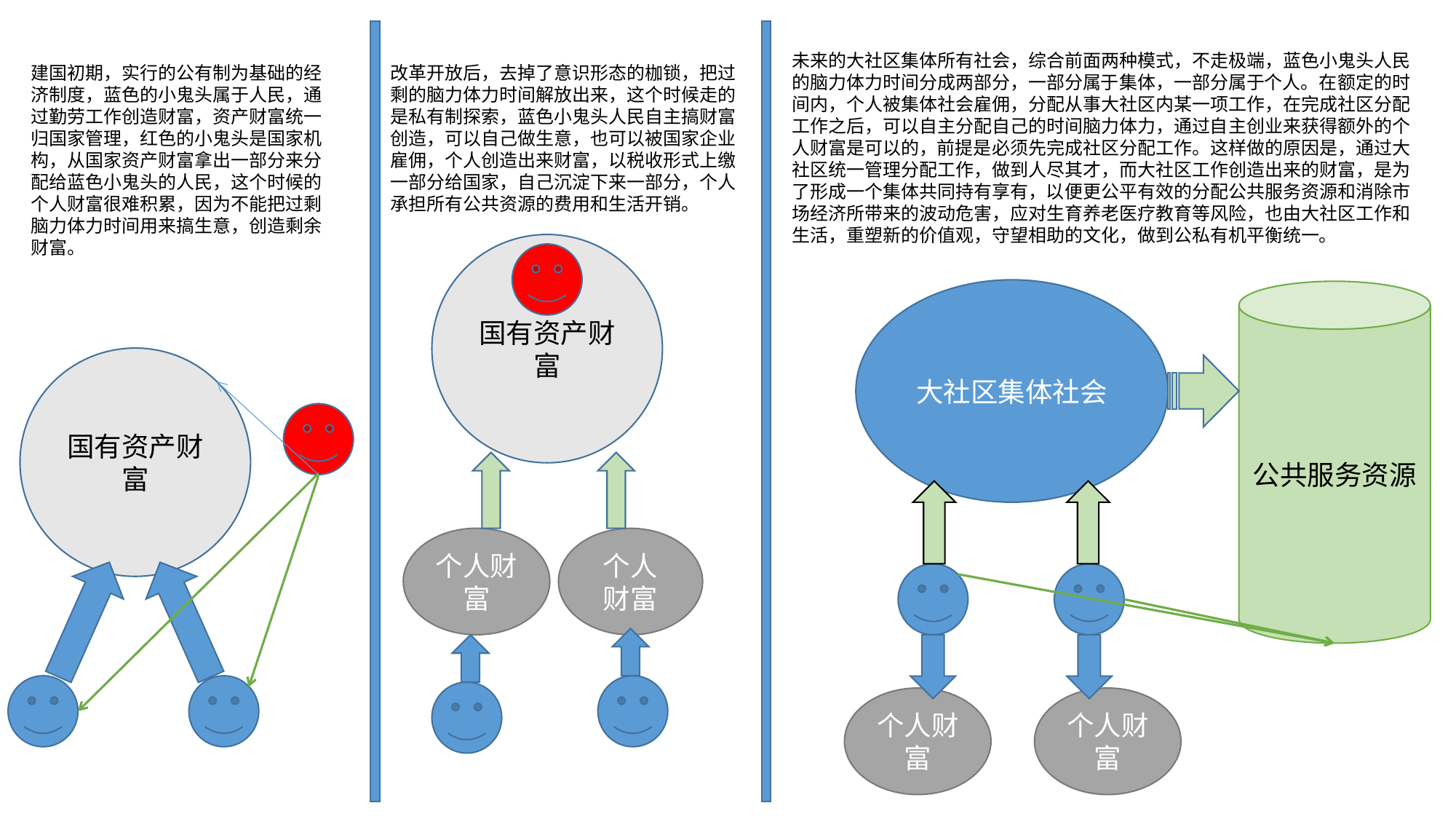

未来的大社区集体所有社会，综合前面两种模式，不走极端，蓝色小鬼头人民的脑力体力时间分成两部分，一部分属于集体，一部分属于个人。在额定的时间内，个人被集体社会雇佣，分配从事大社区内某一项工作，在完成社区分配工作之后，可以自主分配自己的时间脑力体力，通过自主创业来获得额外的个人财富是可以的，前提是必须先完成社区分配工作。这样做的原因是，通过大社区统一管理分配工作，做到人尽其才，而大社区工作创造出来的财富，是为了形成一个集体共同持有享有，以便更公平有效的分配公共服务资源和消除市场经济所带来的波动危害，应对生育养老医疗教育等风险，也由大社区工作和生活，重塑新的价值观，守望相助的文化，做到公私有机平衡统一。
建国初期，实行的公有制为基础的经济制度，蓝色的小鬼头属于人民，通过勤劳工作创造财富，资产财富统一归国家管理，红色的小鬼头是国家机构，从国家资产财富拿出一部分来分配给蓝色小鬼头的人民，这个时候的个人财富很难积累，因为不能把过剩脑力体力时间用来搞生意，创造剩余财富。
改革开放后，去掉了意识形态的枷锁，把过剩的脑力体力时间解放出来，这个时候走的是私有制探索，蓝色小鬼头人民自主搞财富创造，可以自己做生意，也可以被国家企业雇佣，个人创造出来财富，以税收形式上缴一部分给国家，自己沉淀下来一部分，个人承担所有公共资源的费用和生活开销。
国有资产财富

大社区集体社会
公共服务资源
国有资产财富

个人财富
个人财富

个人财富
个人财富